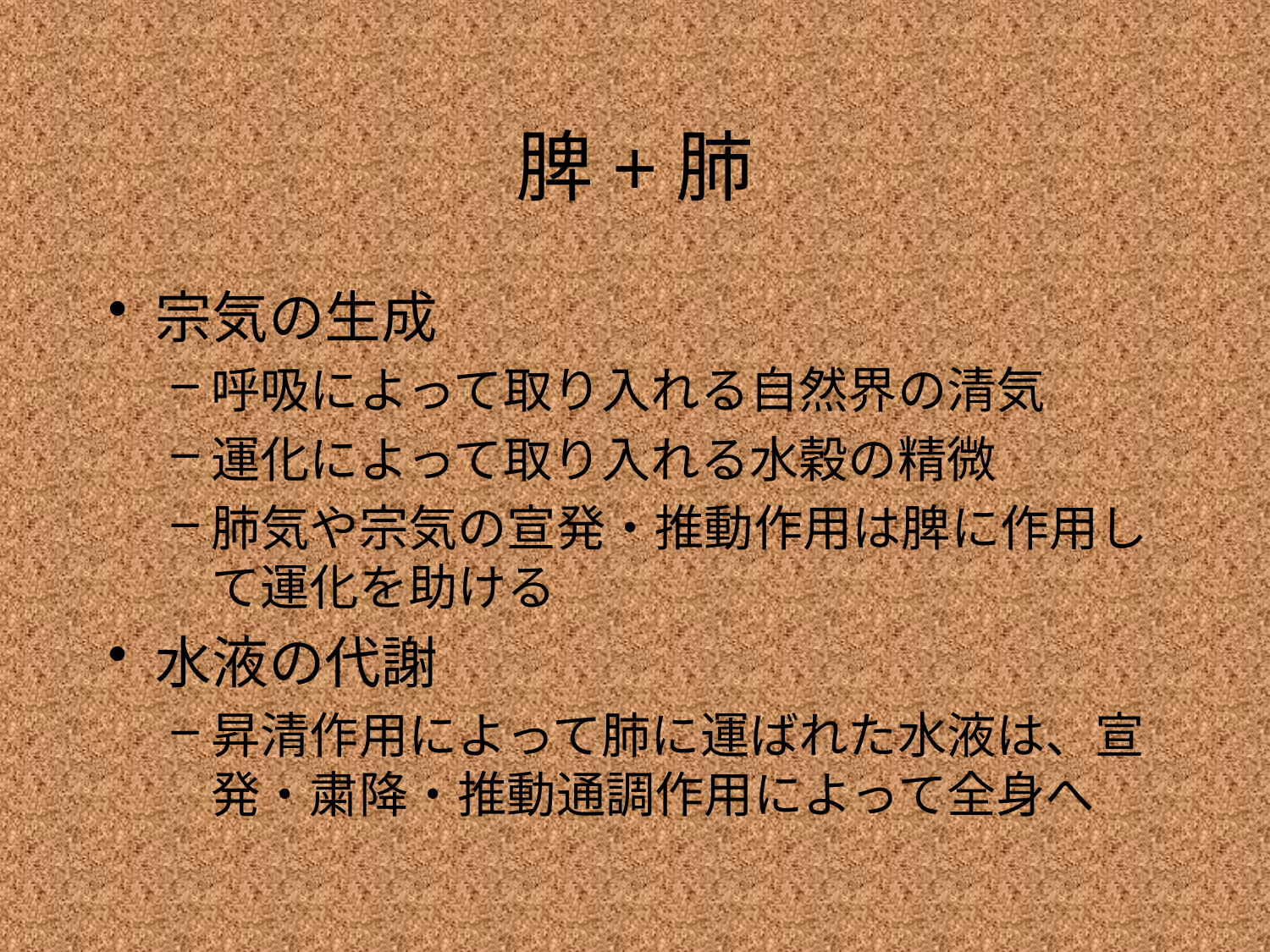

# 脾+肺
宗気の生成
呼吸によって取り入れる自然界の清気
運化によって取り入れる水穀の精微
肺気や宗気の宣発・推動作用は脾に作用して運化を助ける
水液の代謝
昇清作用によって肺に運ばれた水液は、宣発・粛降・推動通調作用によって全身へ